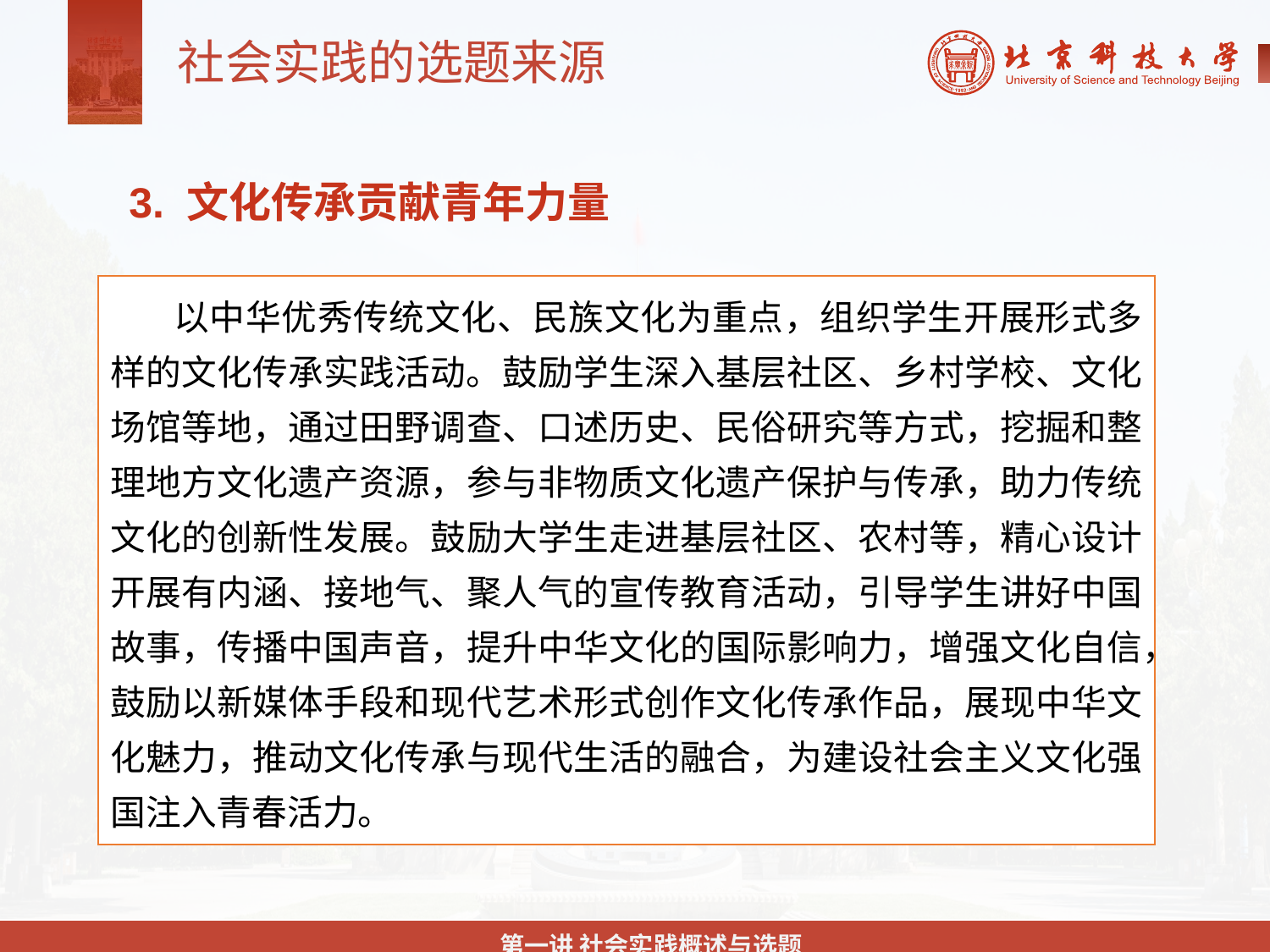

社会实践的选题来源
3. 文化传承贡献青年力量
以中华优秀传统文化、民族文化为重点，组织学生开展形式多样的文化传承实践活动。鼓励学生深入基层社区、乡村学校、文化场馆等地，通过田野调查、口述历史、民俗研究等方式，挖掘和整理地方文化遗产资源，参与非物质文化遗产保护与传承，助力传统文化的创新性发展。鼓励大学生走进基层社区、农村等，精心设计开展有内涵、接地气、聚人气的宣传教育活动，引导学生讲好中国故事，传播中国声音，提升中华文化的国际影响力，增强文化自信，鼓励以新媒体手段和现代艺术形式创作文化传承作品，展现中华文化魅力，推动文化传承与现代生活的融合，为建设社会主义文化强国注入青春活力。